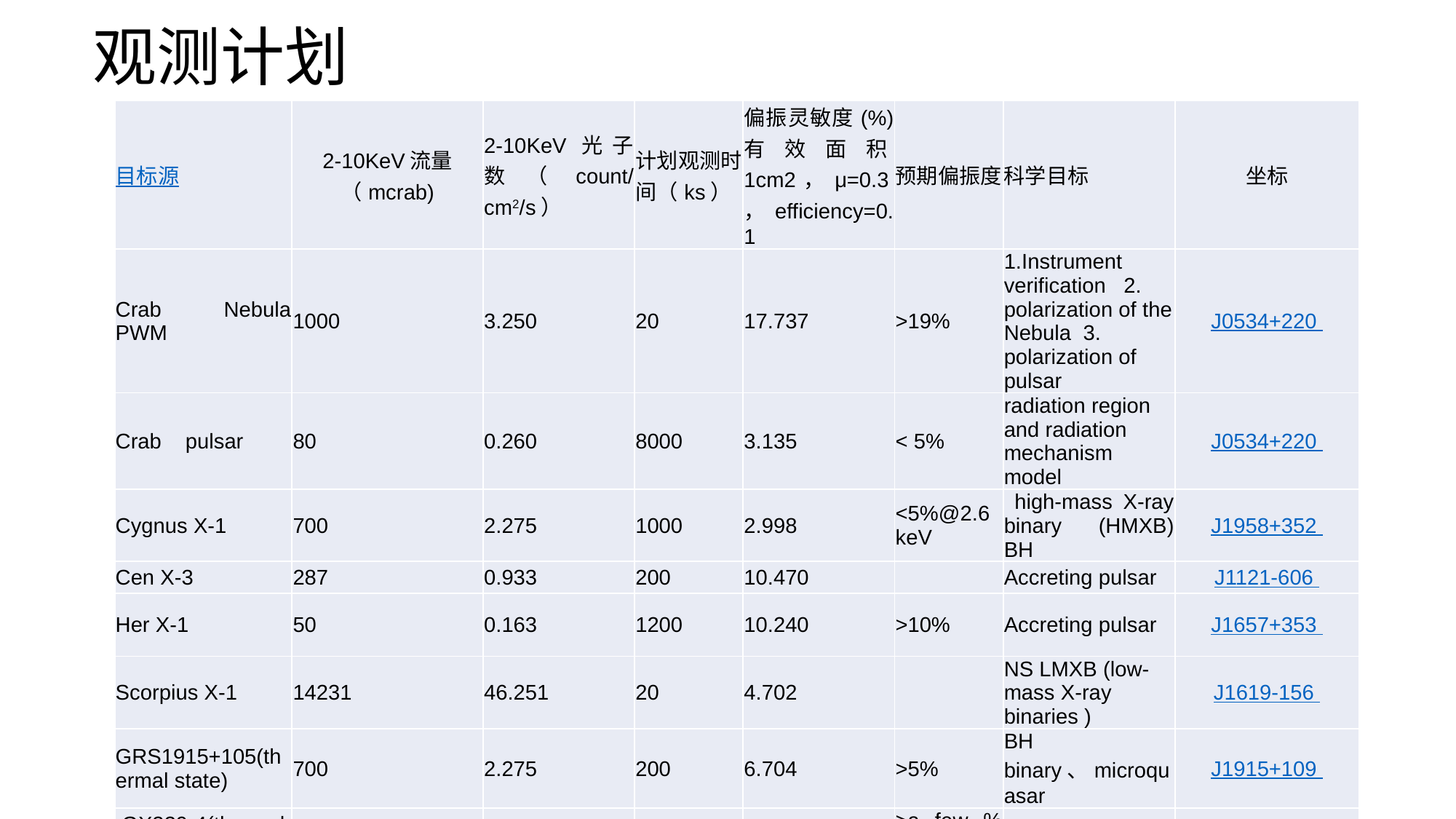

# 观测计划
| 目标源 | 2-10KeV流量（mcrab) | 2-10KeV光子数（count/cm2/s） | 计划观测时间（ks） | 偏振灵敏度(%) 有效面积1cm2，μ=0.3，efficiency=0.1 | 预期偏振度 | 科学目标 | 坐标 |
| --- | --- | --- | --- | --- | --- | --- | --- |
| Crab Nebula PWM | 1000 | 3.250 | 20 | 17.737 | >19% | 1.Instrument verification 2. polarization of the Nebula 3. polarization of pulsar | J0534+220 |
| Crab pulsar | 80 | 0.260 | 8000 | 3.135 | < 5% | radiation region and radiation mechanism model | J0534+220 |
| Cygnus X-1 | 700 | 2.275 | 1000 | 2.998 | <5%@2.6 keV | high-mass X-ray binary (HMXB) BH | J1958+352 |
| Cen X-3 | 287 | 0.933 | 200 | 10.470 |  | Accreting pulsar | J1121-606 |
| Her X-1 | 50 | 0.163 | 1200 | 10.240 | >10% | Accreting pulsar | J1657+353 |
| Scorpius X-1 | 14231 | 46.251 | 20 | 4.702 |  | NS LMXB (low-mass X-ray binaries ) | J1619-156 |
| GRS1915+105(thermal state) | 700 | 2.275 | 200 | 6.704 | >5% | BH binary、microquasar | J1915+109 |
| GX339-4(thermal state) | 500 | 1.625 | 200 | 7.932 | >a few % （3%） | BH spin | J1705-364 |
| ……. | …… | …….. | …… | …… | …… | …… | …… |
17